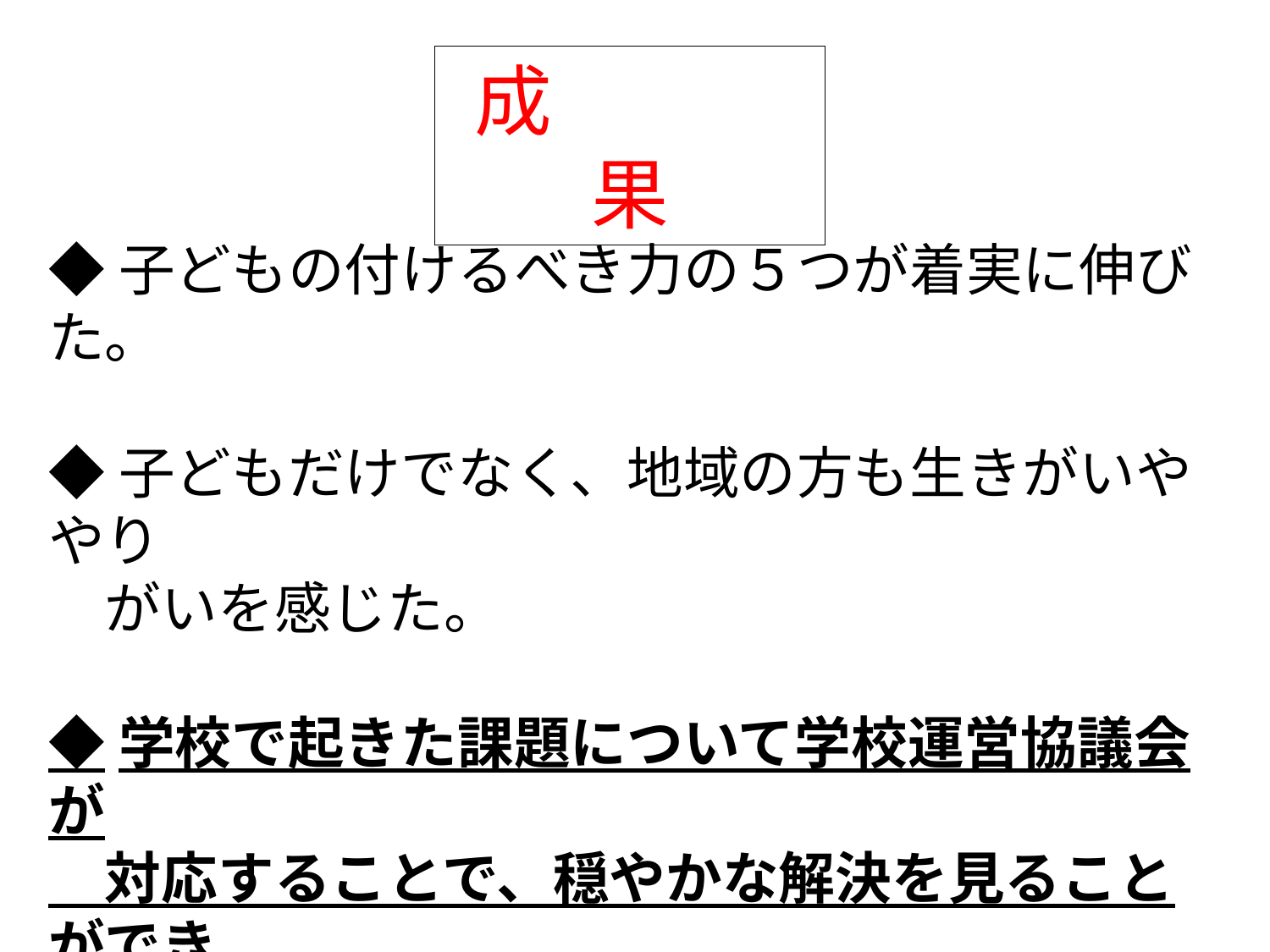

成　　　果
◆子どもの付けるべき力の５つが着実に伸びた。

◆子どもだけでなく、地域の方も生きがいややり
　がいを感じた。

◆学校で起きた課題について学校運営協議会が
　対応することで、穏やかな解決を見ることができ
　る。